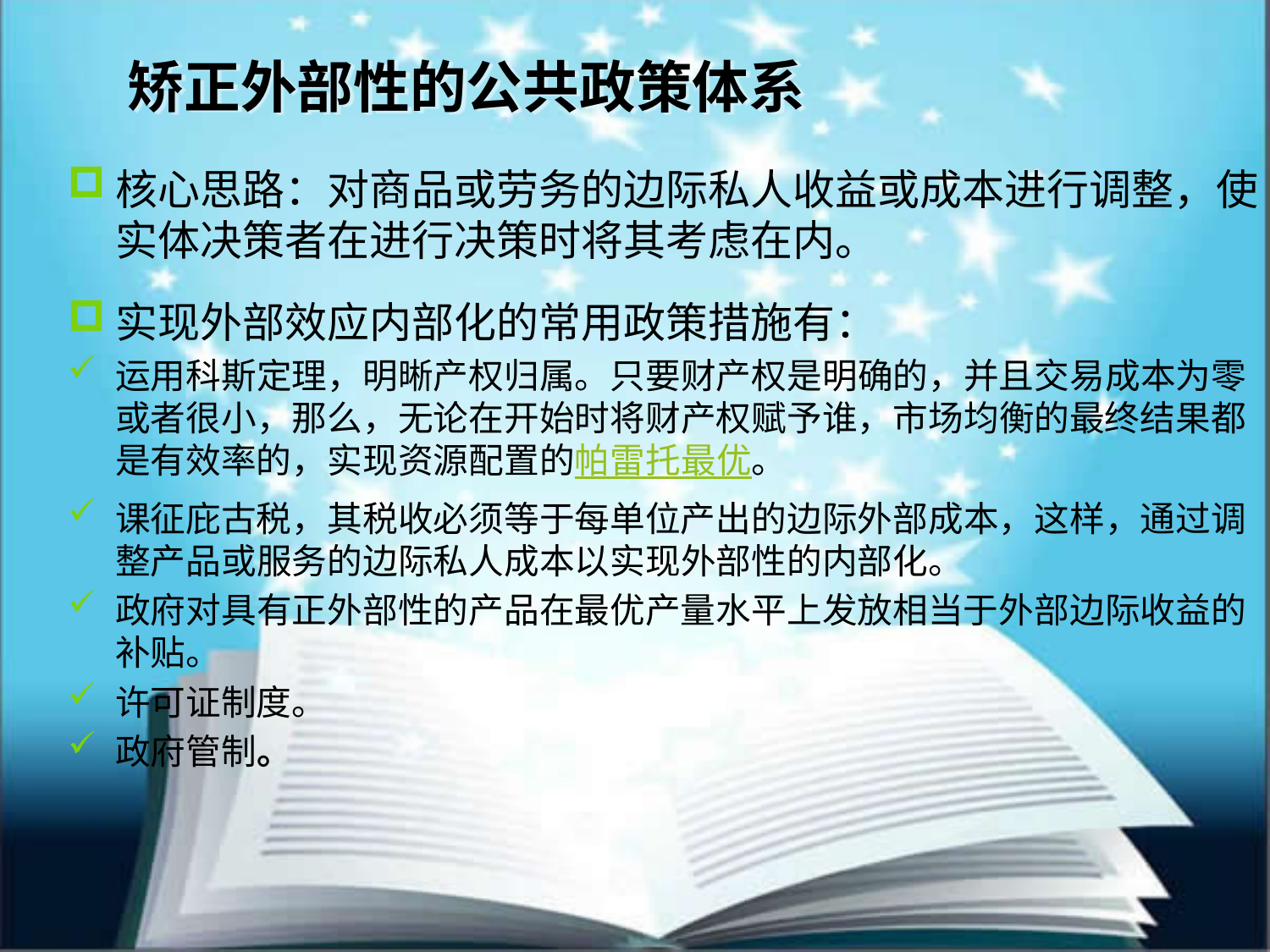

矫正外部性的公共政策体系
核心思路：对商品或劳务的边际私人收益或成本进行调整，使实体决策者在进行决策时将其考虑在内。
实现外部效应内部化的常用政策措施有：
运用科斯定理，明晰产权归属。只要财产权是明确的，并且交易成本为零或者很小，那么，无论在开始时将财产权赋予谁，市场均衡的最终结果都是有效率的，实现资源配置的帕雷托最优。
课征庇古税，其税收必须等于每单位产出的边际外部成本，这样，通过调整产品或服务的边际私人成本以实现外部性的内部化。
政府对具有正外部性的产品在最优产量水平上发放相当于外部边际收益的补贴。
许可证制度。
政府管制。